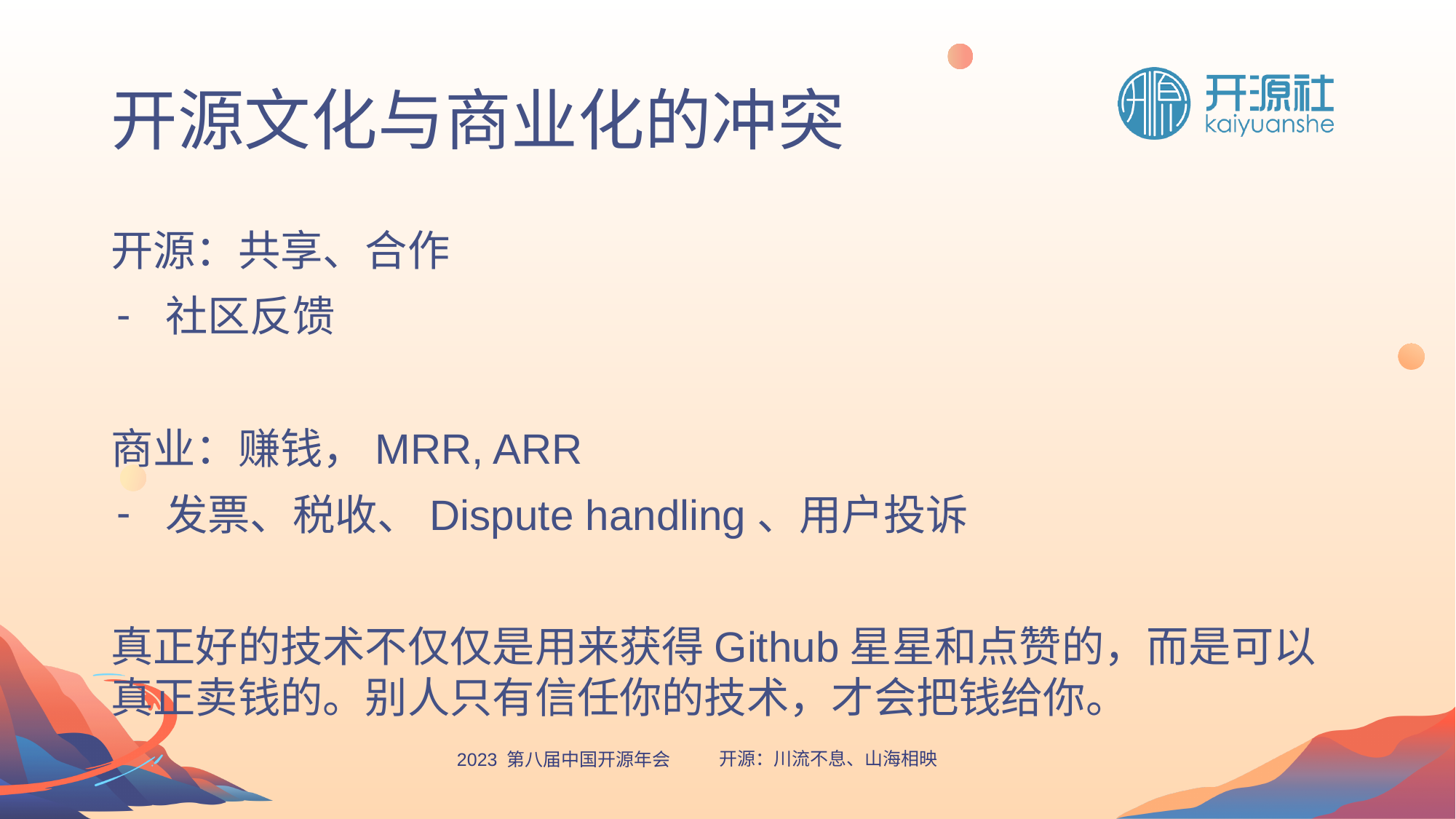

# 开源文化与商业化的冲突
开源：共享、合作
社区反馈

商业：赚钱，MRR, ARR
发票、税收、Dispute handling、用户投诉

真正好的技术不仅仅是用来获得Github星星和点赞的，而是可以真正卖钱的。别人只有信任你的技术，才会把钱给你。